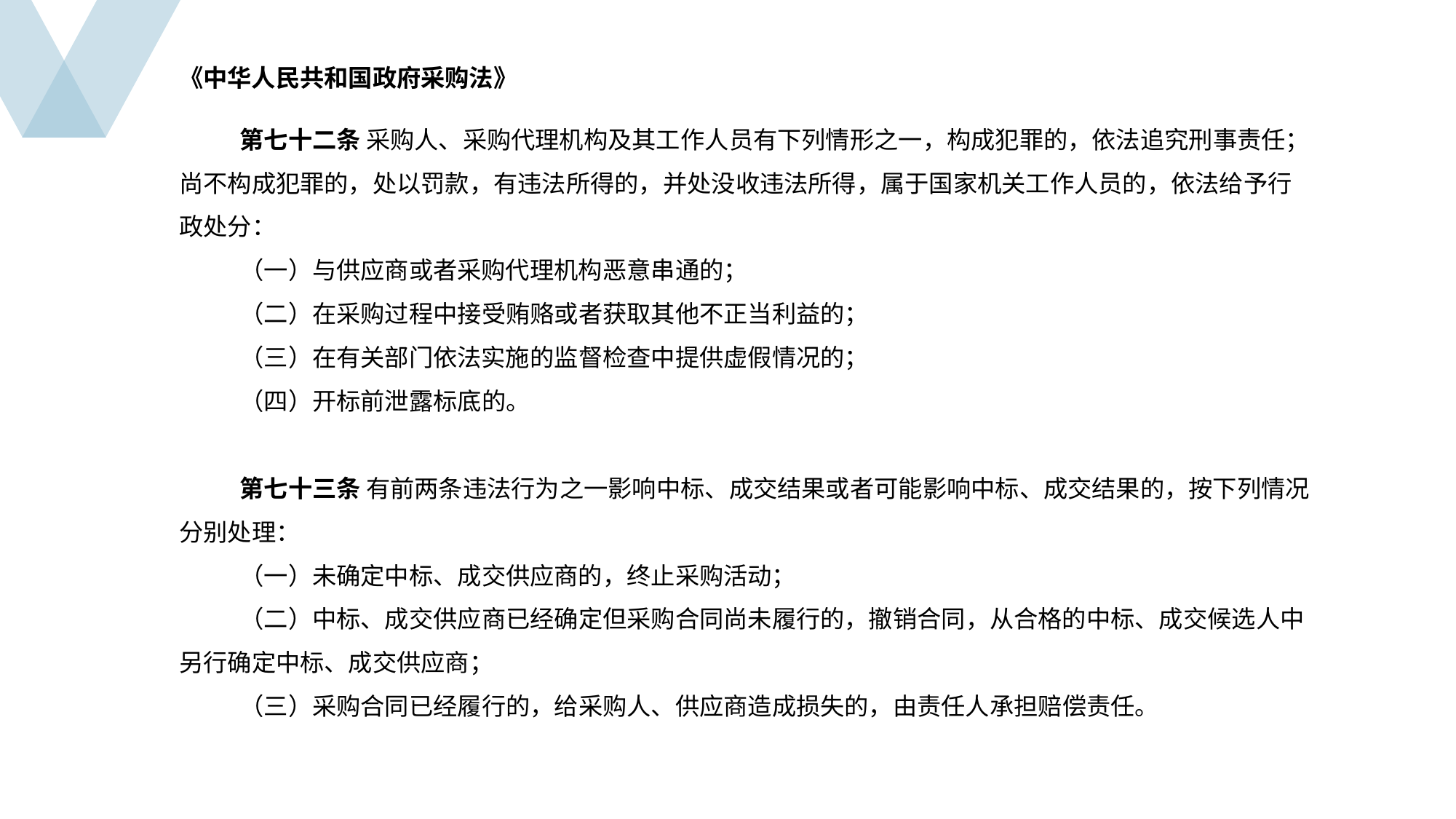

《中华人民共和国政府采购法》
第七十二条 采购人、采购代理机构及其工作人员有下列情形之一，构成犯罪的，依法追究刑事责任；尚不构成犯罪的，处以罚款，有违法所得的，并处没收违法所得，属于国家机关工作人员的，依法给予行政处分：
（一）与供应商或者采购代理机构恶意串通的；
（二）在采购过程中接受贿赂或者获取其他不正当利益的；
（三）在有关部门依法实施的监督检查中提供虚假情况的；
（四）开标前泄露标底的。

第七十三条 有前两条违法行为之一影响中标、成交结果或者可能影响中标、成交结果的，按下列情况分别处理：
（一）未确定中标、成交供应商的，终止采购活动；
（二）中标、成交供应商已经确定但采购合同尚未履行的，撤销合同，从合格的中标、成交候选人中另行确定中标、成交供应商；
（三）采购合同已经履行的，给采购人、供应商造成损失的，由责任人承担赔偿责任。